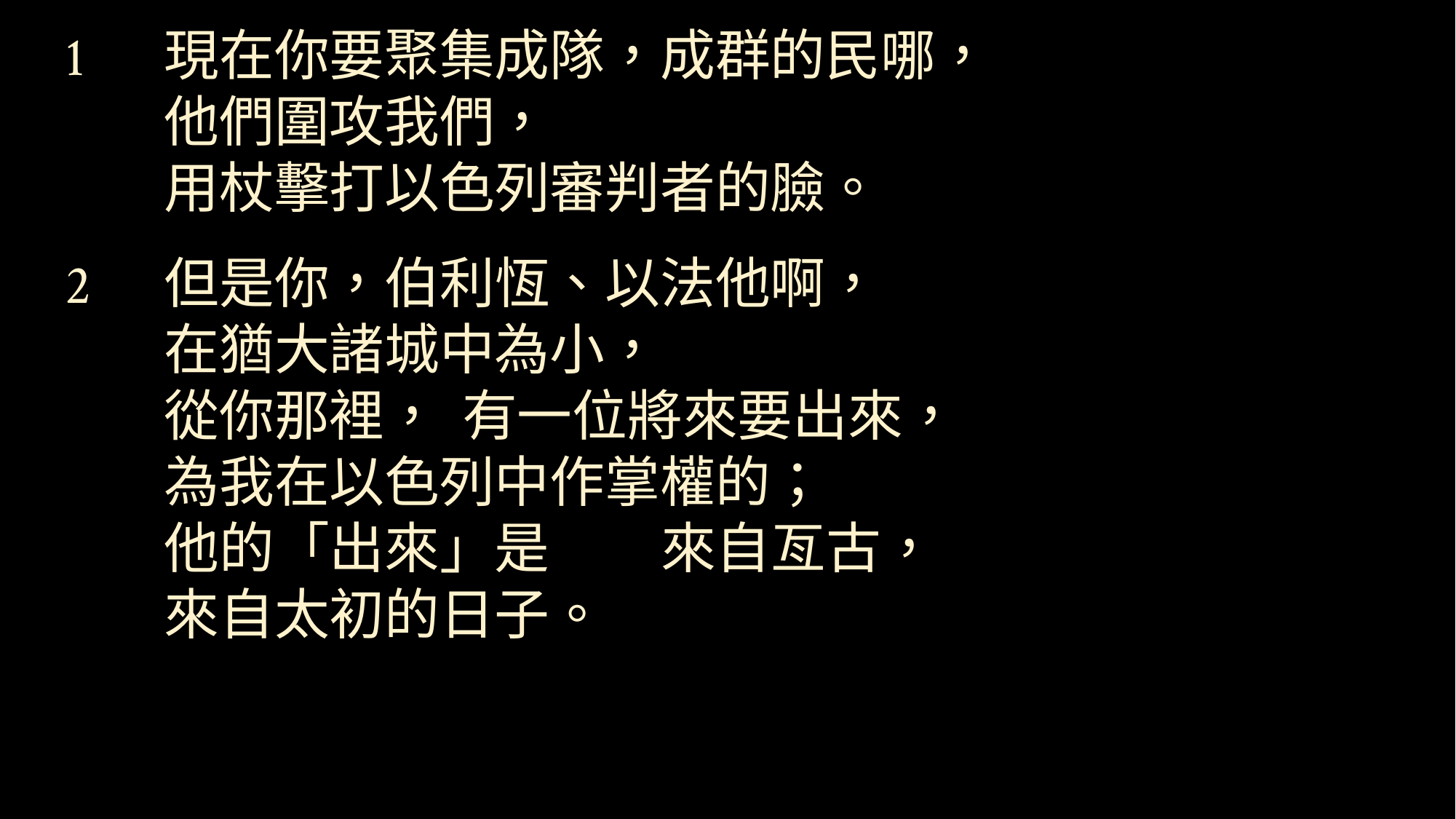

1		現在你要聚集成隊，成群的民哪，
					他們圍攻我們，
					用杖擊打以色列審判者的臉。

2		但是你，伯利恆、以法他啊，
					在猶大諸城中為小，
		從你那裡，	有一位將來要出來，
												為我在以色列中作掌權的；
												他的「出來」是		來自亙古，
																										來自太初的日子。